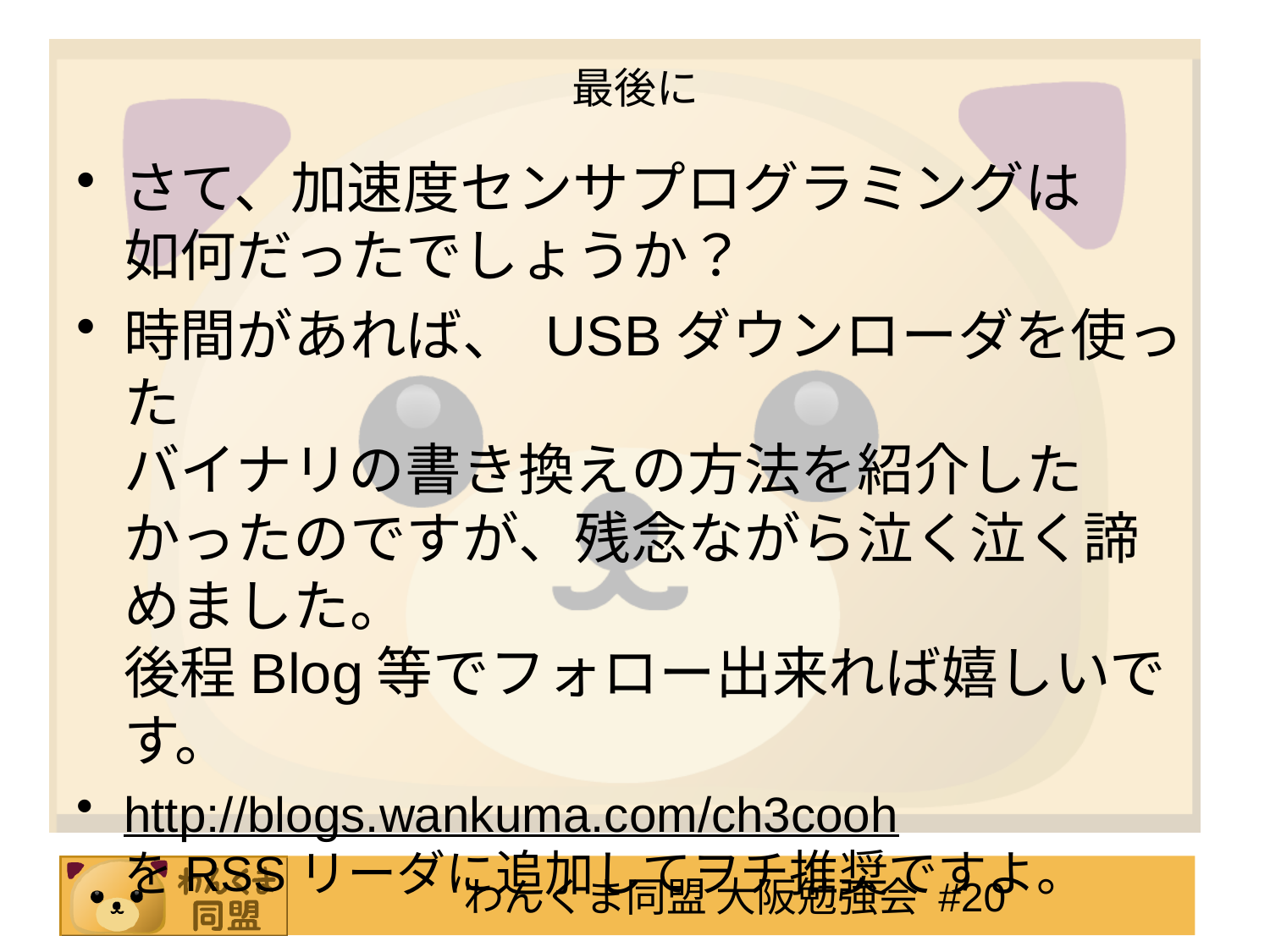

# 最後に
さて、加速度センサプログラミングは
如何だったでしょうか？
時間があれば、 USBダウンローダを使った
バイナリの書き換えの方法を紹介したかったのですが、残念ながら泣く泣く諦めました。
後程Blog等でフォロー出来れば嬉しいです。
http://blogs.wankuma.com/ch3cooh
をRSSリーダに追加してヲチ推奨ですよ。